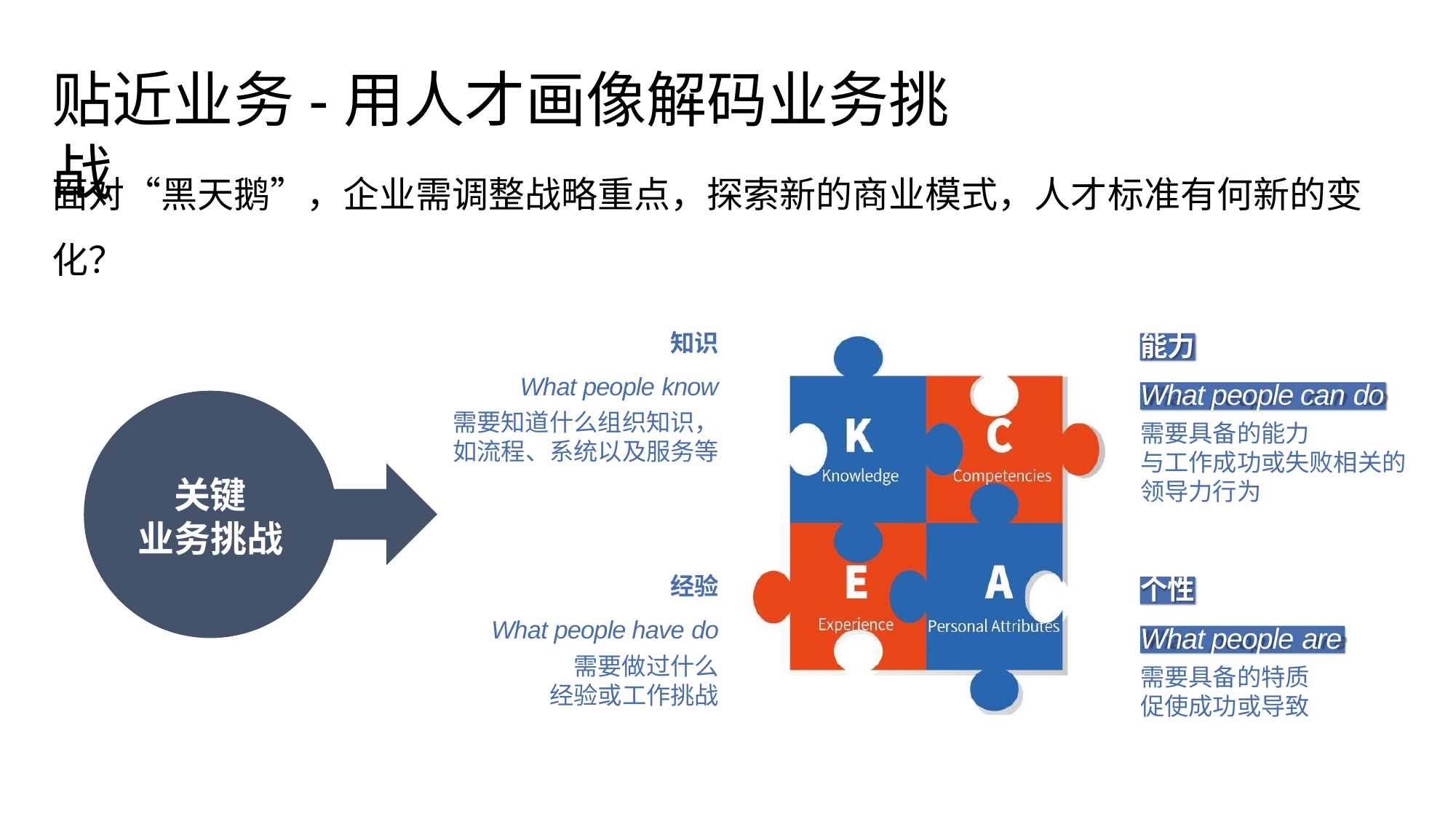

# 贴近业务-用人才画像解码业务挑战
面对“黑天鹅”，企业需调整战略重点，探索新的商业模式，人才标准有何新的变化？
知识
What people know
需要知道什么组织知识，
如流程、系统以及服务等

能力

What people can do

需要具备的能力
与工作成功或失败相关的 领导力行为

关键
业务挑战
经验
What people have do
需要做过什么 经验或工作挑战

个性

What people are

需要具备的特质 促使成功或导致